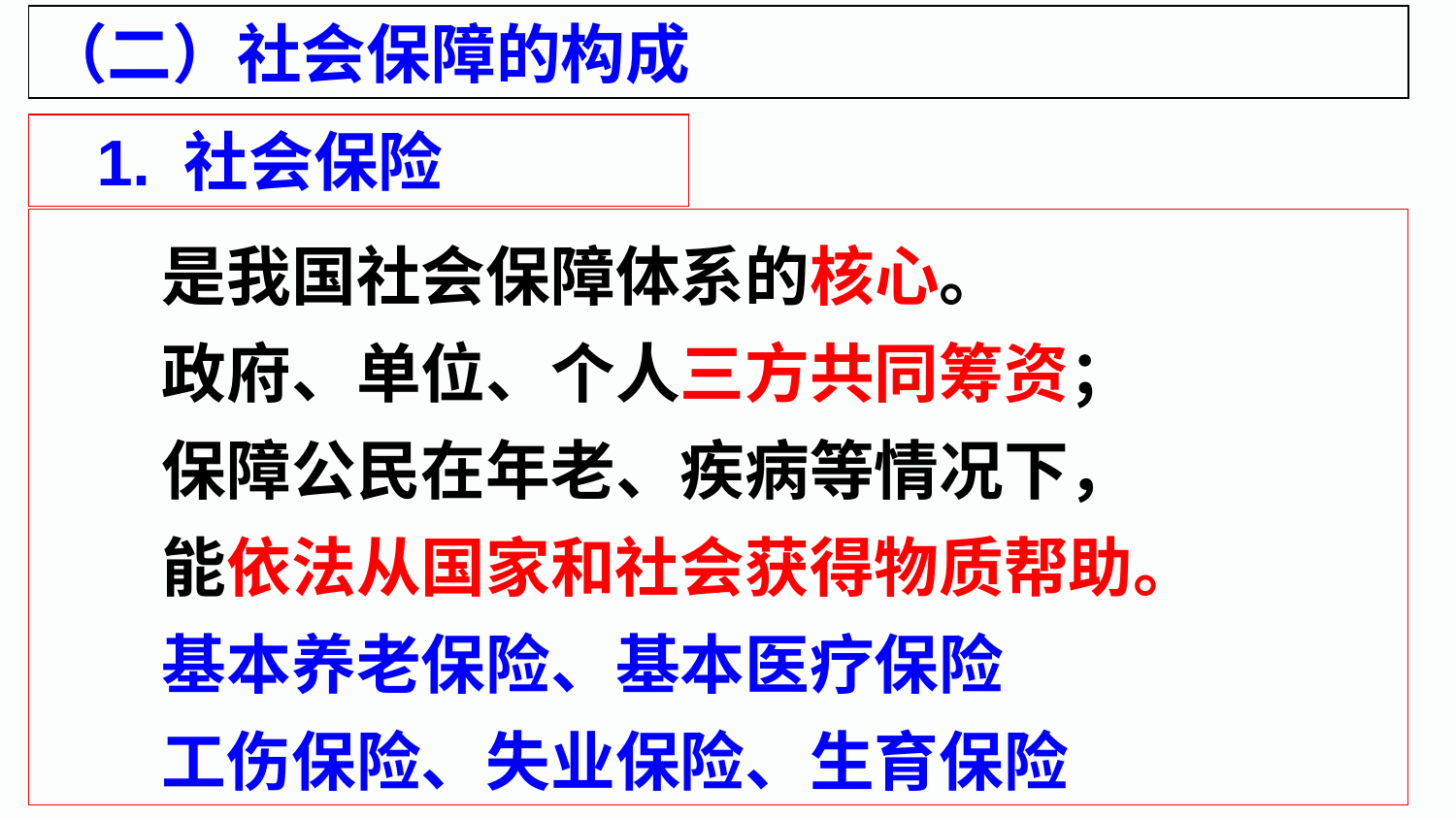

（二）社会保障的构成
   1. 社会保险
       是我国社会保障体系的核心。
       政府、单位、个人三方共同筹资；
       保障公民在年老、疾病等情况下，
       能依法从国家和社会获得物质帮助。
       基本养老保险、基本医疗保险
       工伤保险、失业保险、生育保险